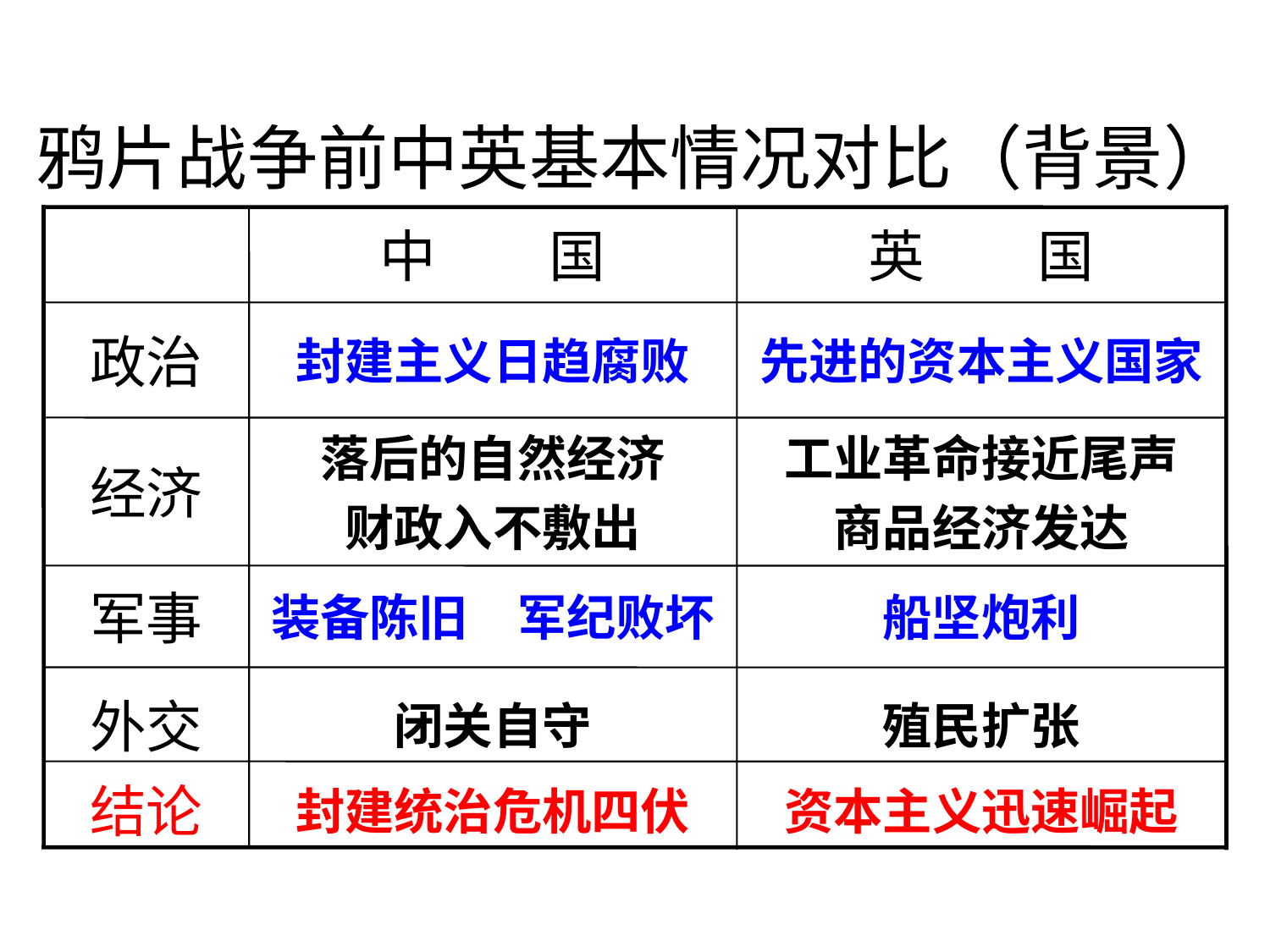

鸦片战争前中英基本情况对比（背景）

中　　国

英　　国

政治

封建主义日趋腐败
先进的资本主义国家
经济

落后的自然经济
财政入不敷出
工业革命接近尾声
商品经济发达
军事

装备陈旧　军纪败坏
船坚炮利
外交

闭关自守
殖民扩张
结论
封建统治危机四伏
资本主义迅速崛起